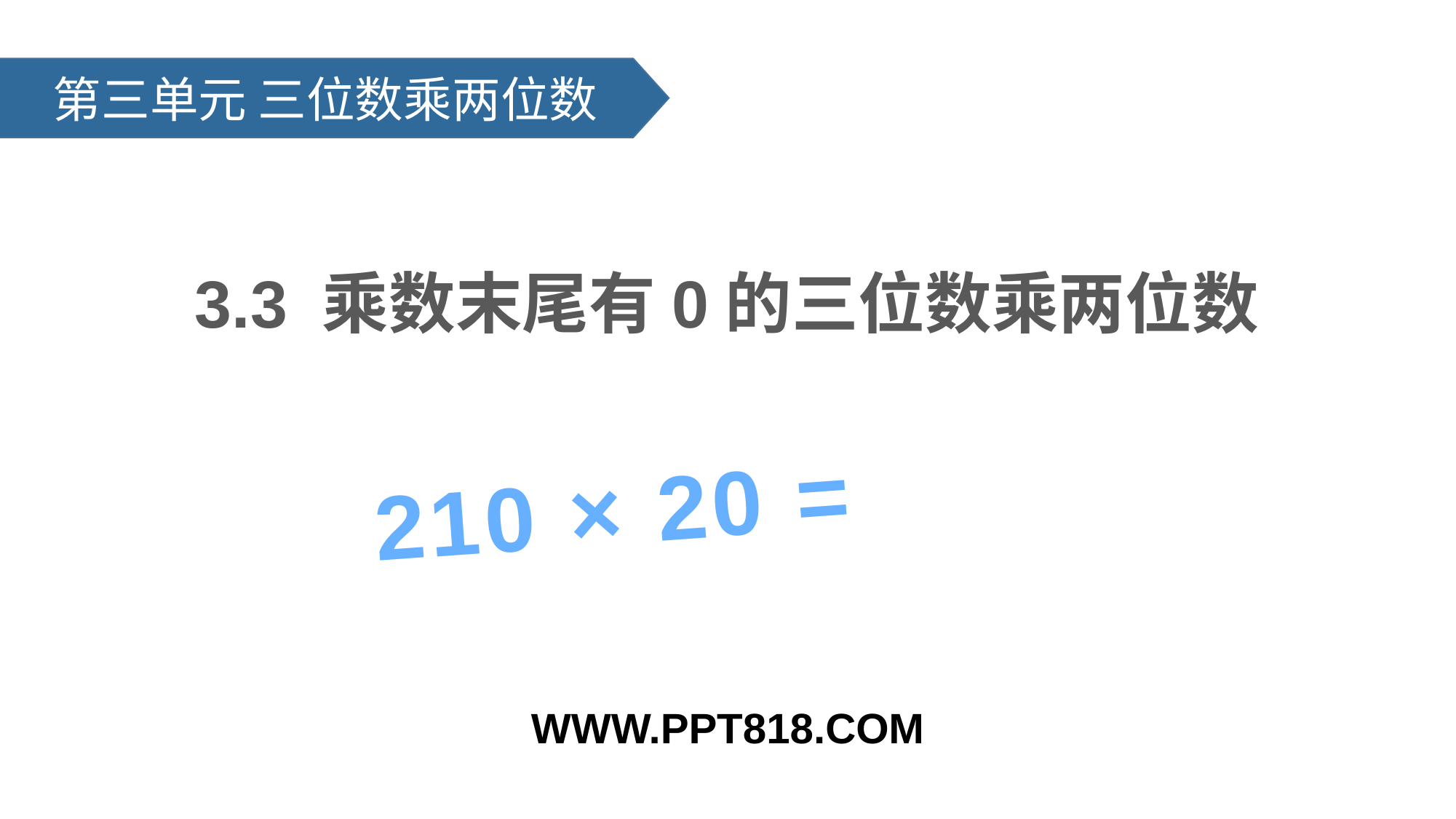

第三单元 三位数乘两位数
3.3 乘数末尾有0的三位数乘两位数
210 × 20 =
WWW.PPT818.COM